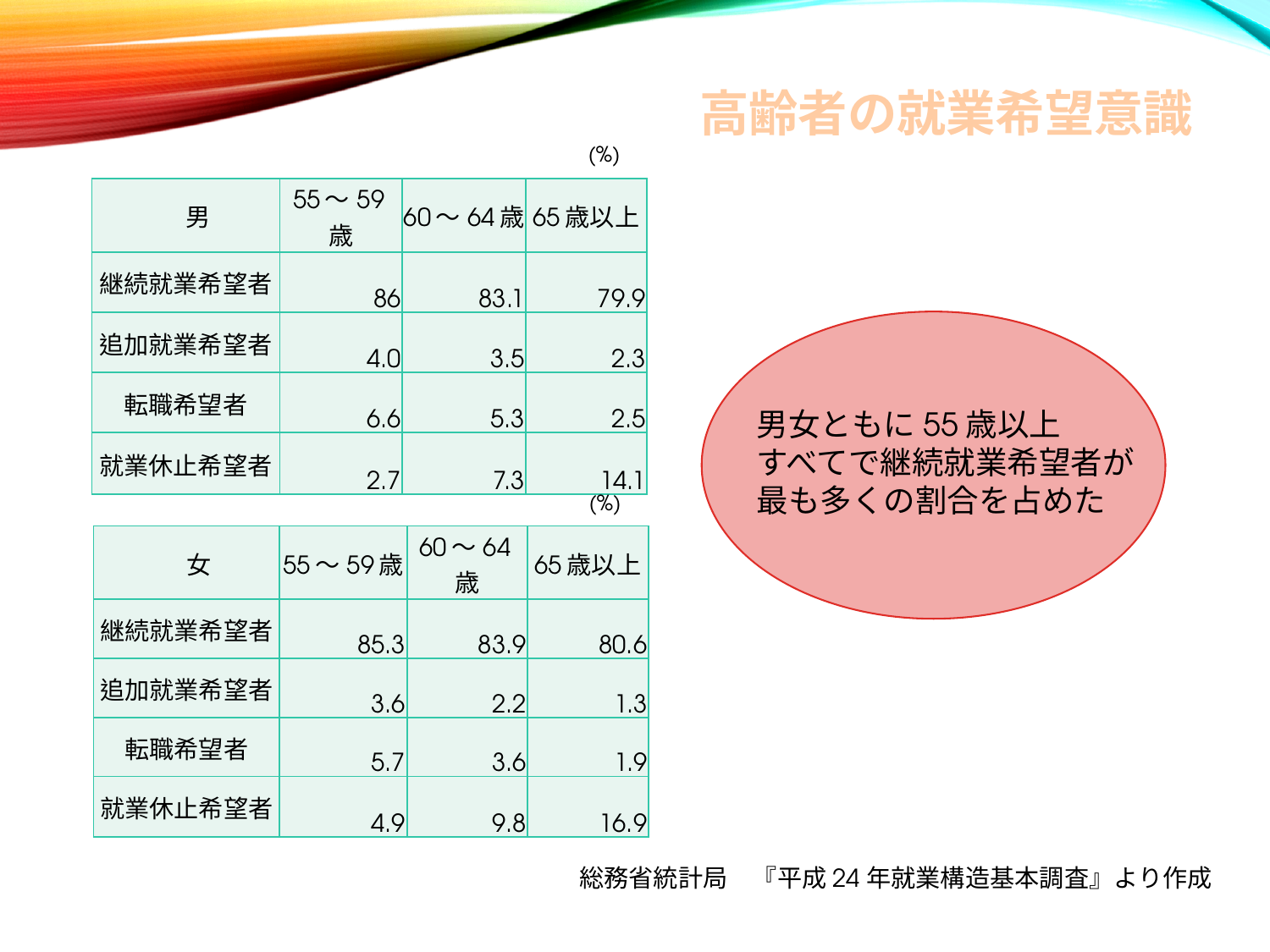

高齢者の就業希望意識
(%)
| 男 | 55～59歳 | 60～64歳 | 65歳以上 |
| --- | --- | --- | --- |
| 継続就業希望者 | 86 | 83.1 | 79.9 |
| 追加就業希望者 | 4.0 | 3.5 | 2.3 |
| 転職希望者 | 6.6 | 5.3 | 2.5 |
| 就業休止希望者 | 2.7 | 7.3 | 14.1 |

男女ともに55歳以上
すべてで継続就業希望者が最も多くの割合を占めた
(%)
| 女 | 55～59歳 | 60～64歳 | 65歳以上 |
| --- | --- | --- | --- |
| 継続就業希望者 | 85.3 | 83.9 | 80.6 |
| 追加就業希望者 | 3.6 | 2.2 | 1.3 |
| 転職希望者 | 5.7 | 3.6 | 1.9 |
| 就業休止希望者 | 4.9 | 9.8 | 16.9 |
総務省統計局　『平成24年就業構造基本調査』より作成